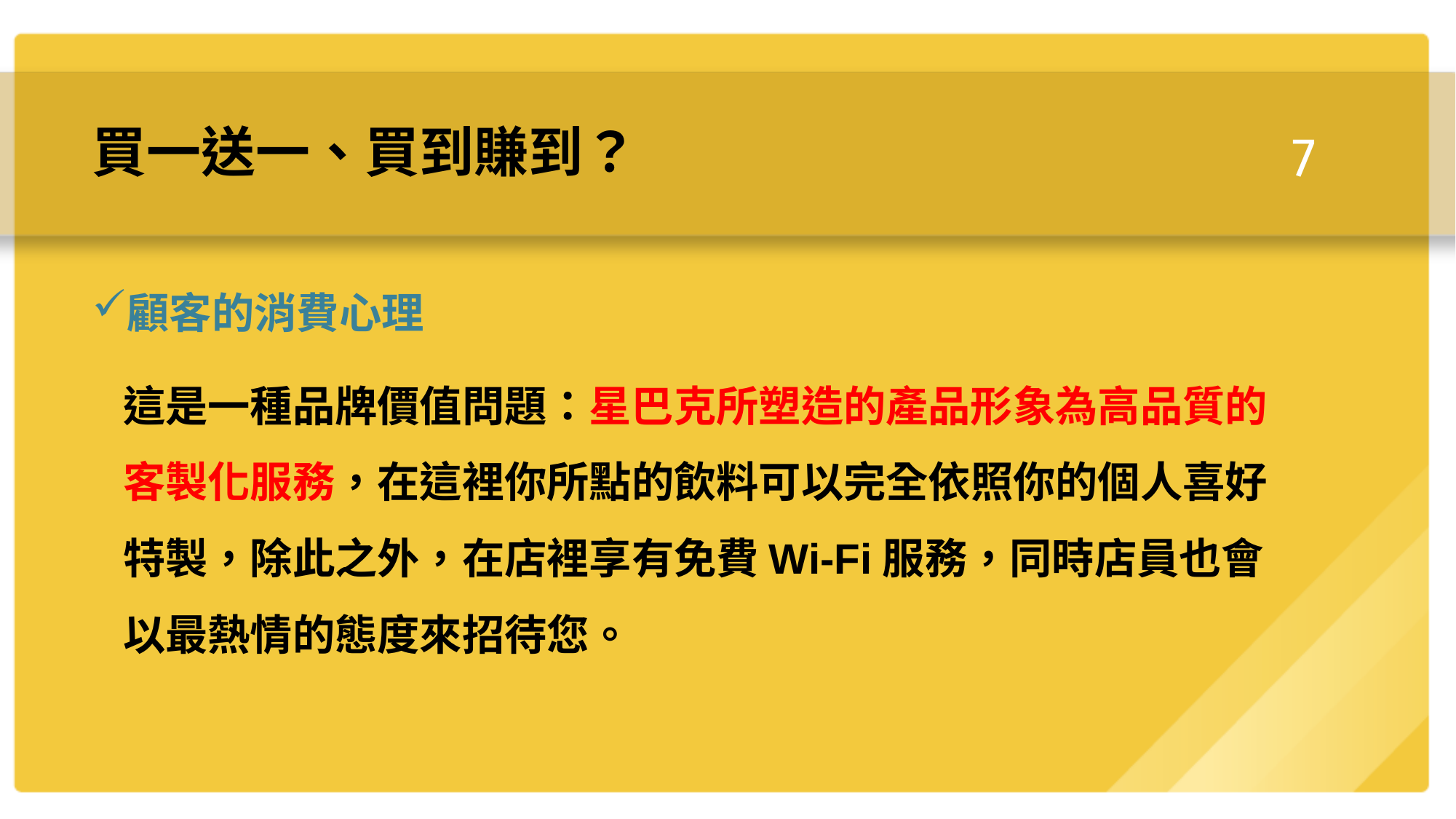

7
# 買一送一、買到賺到？
顧客的消費心理
這是一種品牌價值問題：星巴克所塑造的產品形象為高品質的客製化服務，在這裡你所點的飲料可以完全依照你的個人喜好特製，除此之外，在店裡享有免費Wi-Fi服務，同時店員也會以最熱情的態度來招待您。